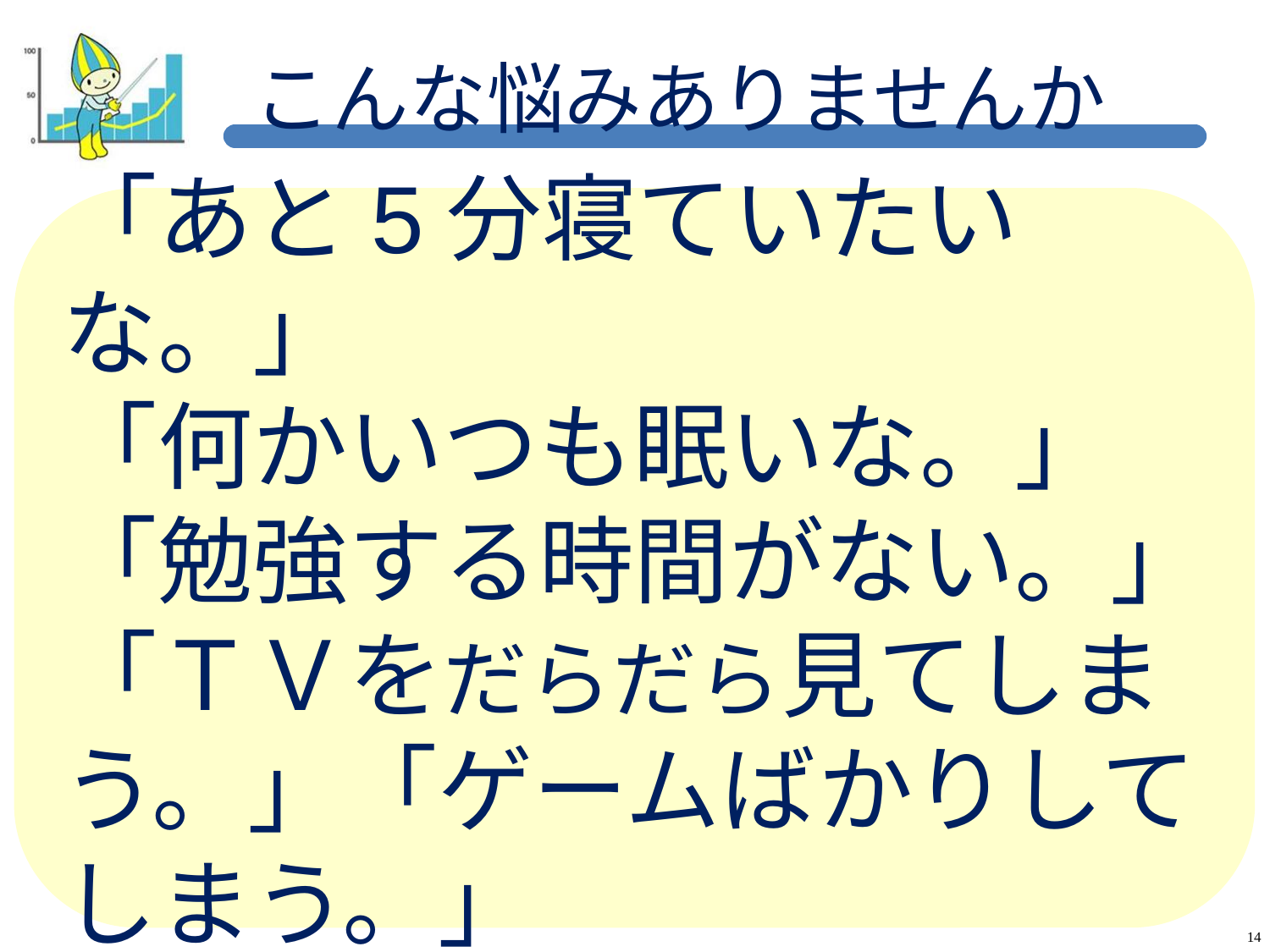

# こんな悩みありませんか
「あと5分寝ていたいな。」
「何かいつも眠いな。」
「勉強する時間がない。」
「ＴＶをだらだら見てしまう。」「ゲームばかりしてしまう。」
14